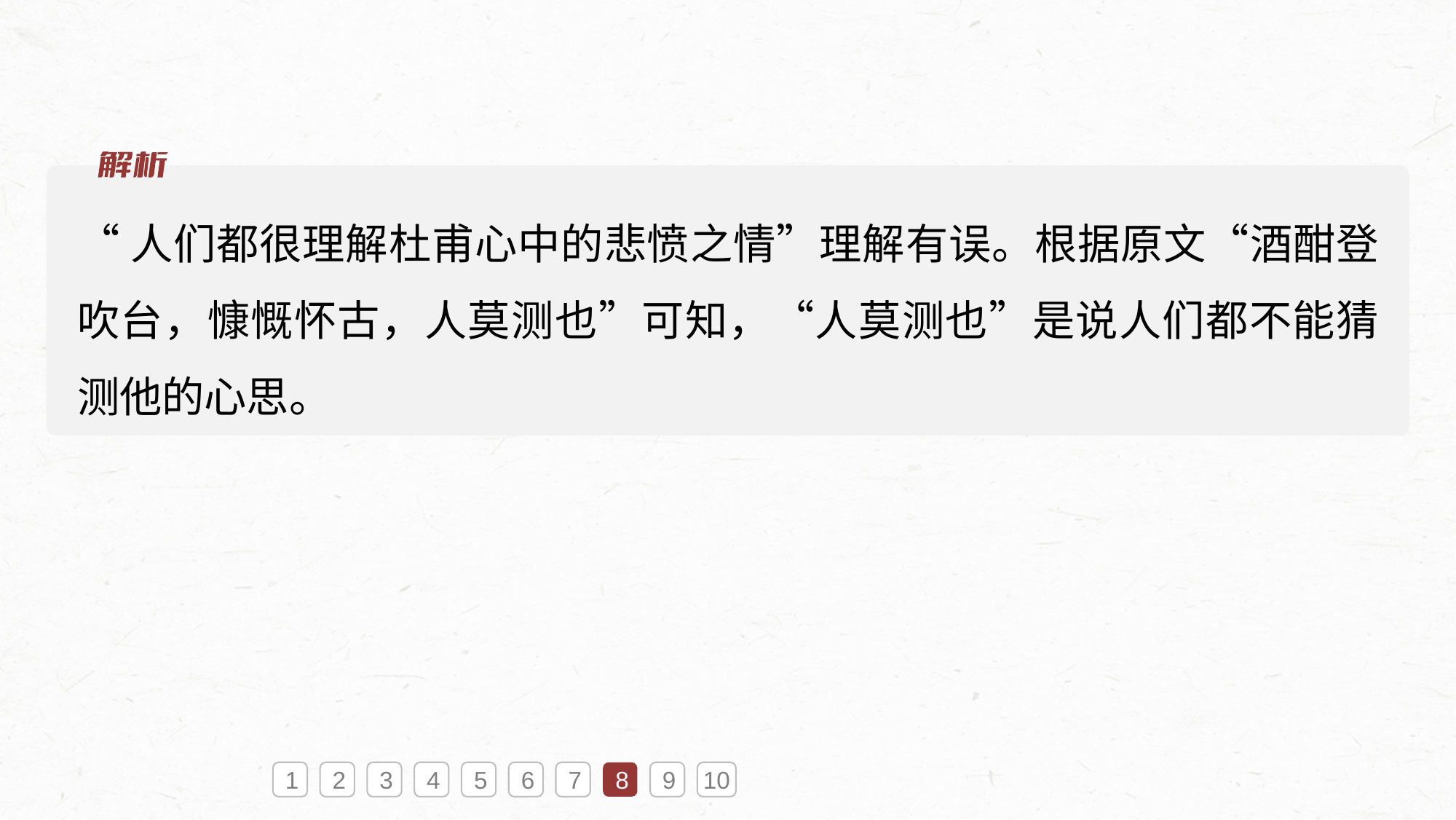

“人们都很理解杜甫心中的悲愤之情”理解有误。根据原文“酒酣登吹台，慷慨怀古，人莫测也”可知，“人莫测也”是说人们都不能猜测他的心思。
1
2
3
4
5
6
7
8
9
10